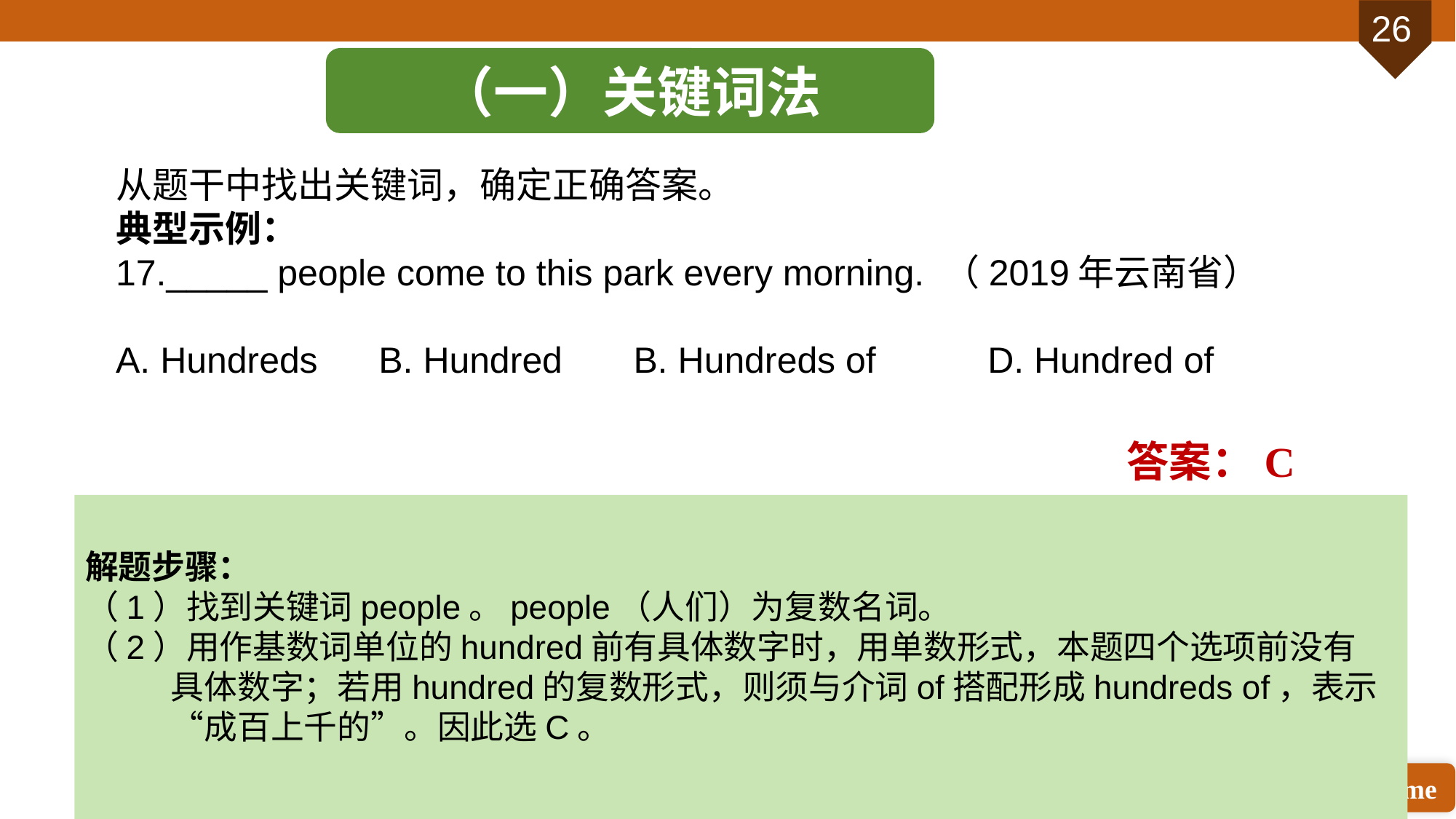

（一）关键词法
从题干中找出关键词，确定正确答案。
典型示例：
17._____ people come to this park every morning. （2019年云南省）

A. Hundreds      B. Hundred       B. Hundreds of           D. Hundred of
答案：C

解题步骤：
（1）找到关键词people。people（人们）为复数名词。
（2）用作基数词单位的hundred前有具体数字时，用单数形式，本题四个选项前没有具体数字；若用hundred的复数形式，则须与介词of搭配形成hundreds of，表示“成百上千的”。因此选C。